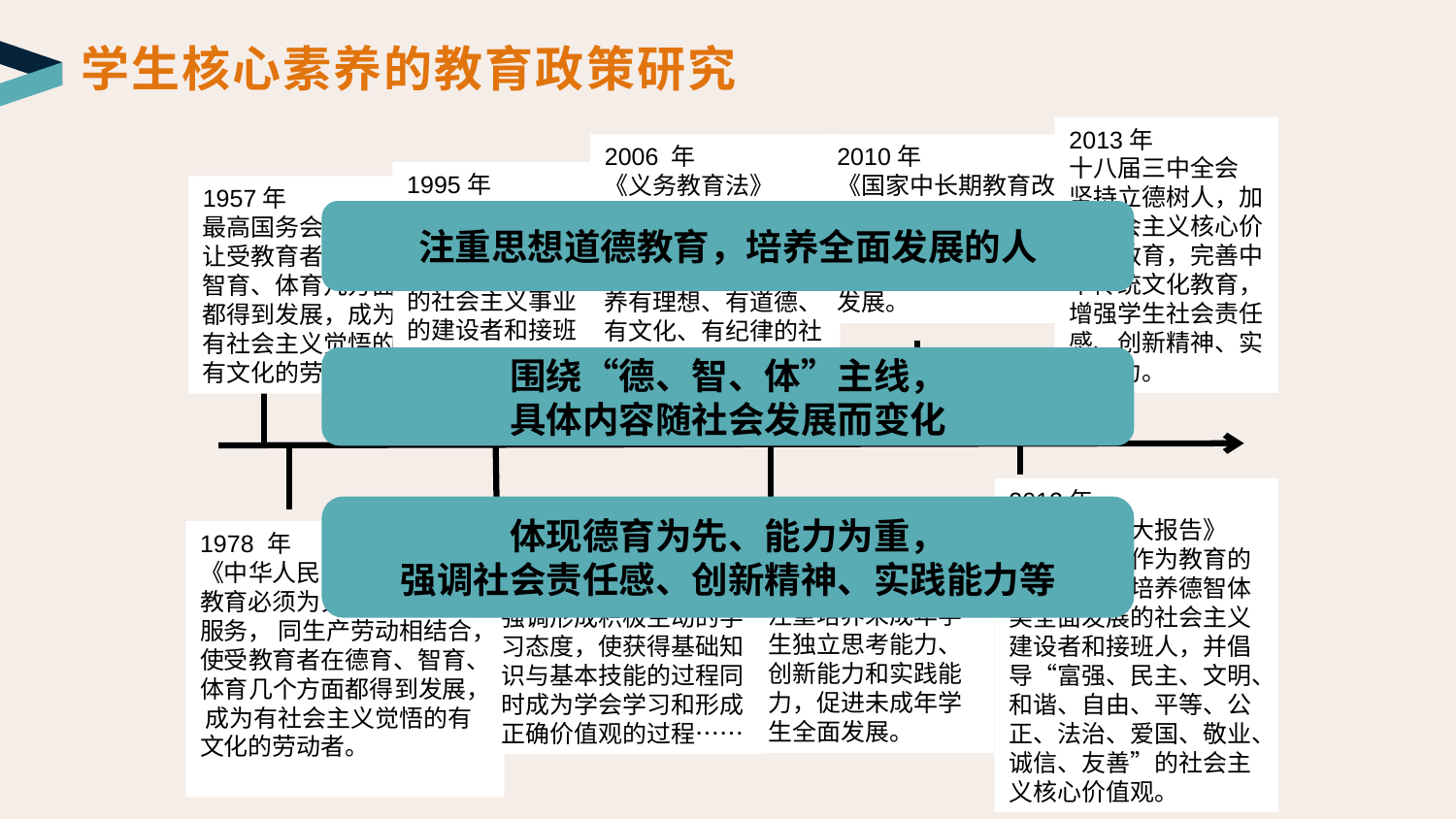

学生核心素养的教育政策研究

2013年
十八届三中全会
坚持立德树人，加强社会主义核心价值观教育，完善中华传统文化教育，增强学生社会责任感、创新精神、实践能力。
2006 年
《义务教育法》
使适龄儿童、少年在品德、智力、体质等方面全面发展，为培养有理想、有道德、有文化、有纪律的社会主义建设者和接班人奠定基础。
2010年
《国家中长期教育改革和发展规划纲要》
坚持德育为先；坚持能力为重；坚持全面发展。
1995年
《教育法》
培养德、智、体等方面全面发展的社会主义事业的建设者和接班人。
1957年
最高国务会议
让受教育者在德育、智育、体育几方面都得到发展，成为有社会主义觉悟的有文化的劳动者。
注重思想道德教育，培养全面发展的人
围绕“德、智、体”主线，
具体内容随社会发展而变化
2012年
《党的十八大报告》
把立德树人作为教育的根本任务，培养德智体美全面发展的社会主义建设者和接班人，并倡导“富强、民主、文明、和谐、自由、平等、公正、法治、爱国、敬业、诚信、友善”的社会主义核心价值观。
体现德育为先、能力为重，
强调社会责任感、创新精神、实践能力等
2007年
《未成年人保护法法》
注重培养未成年学生独立思考能力、创新能力和实践能力，促进未成年学生全面发展。
2001 年
《基础教育课程改革
纲要》
强调形成积极主动的学习态度，使获得基础知识与基本技能的过程同时成为学会学习和形成正确价值观的过程……
1978 年
《中华人民共和国宪法》
教育必须为无产阶级政治服务， 同生产劳动相结合，使受教育者在德育、智育、体育几个方面都得到发展， 成为有社会主义觉悟的有文化的劳动者。